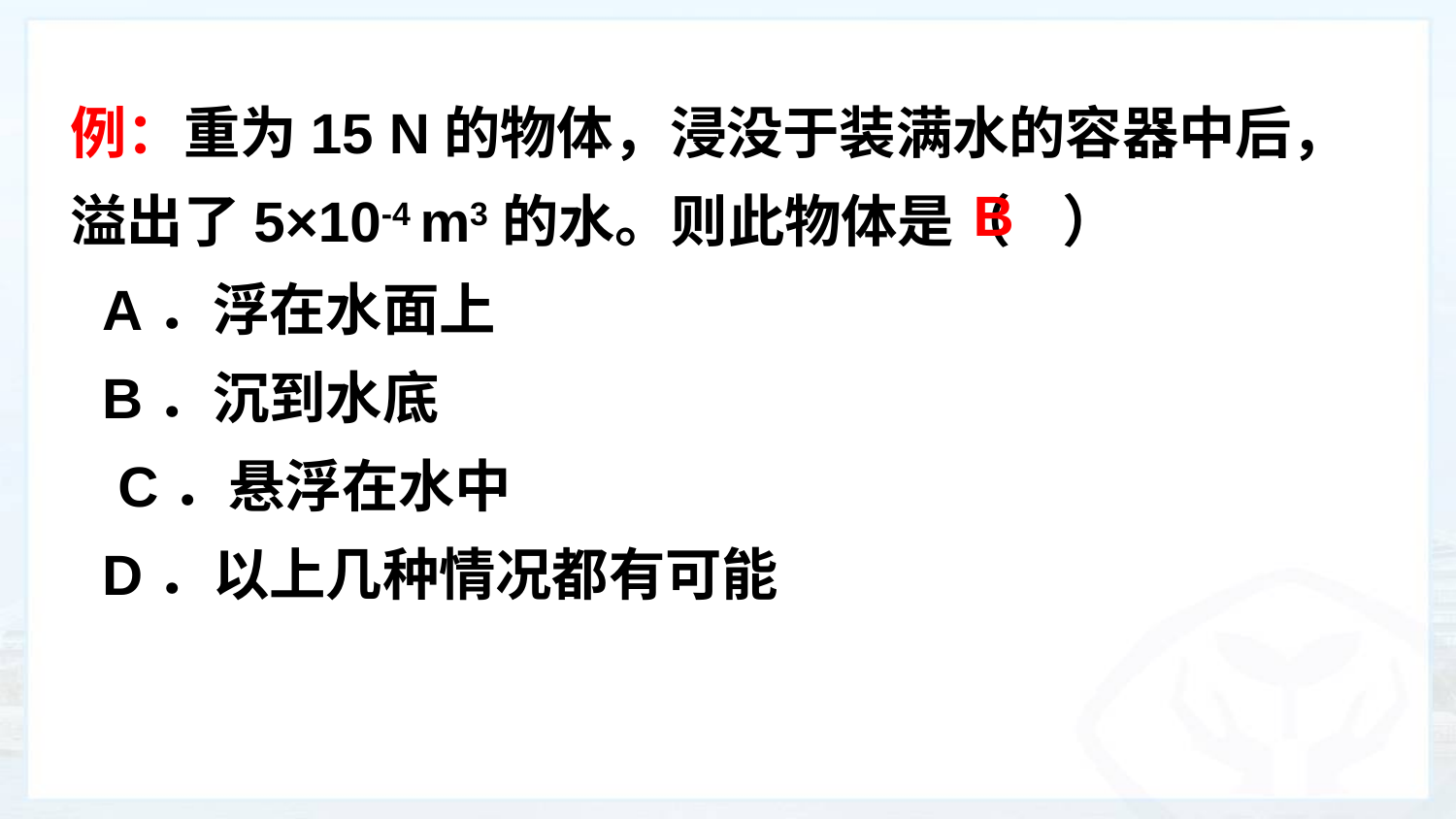

例：重为15 N的物体，浸没于装满水的容器中后，溢出了5×10-4 m3的水。则此物体是（    ）
  A．浮在水面上
  B．沉到水底
   C．悬浮在水中
  D．以上几种情况都有可能
B